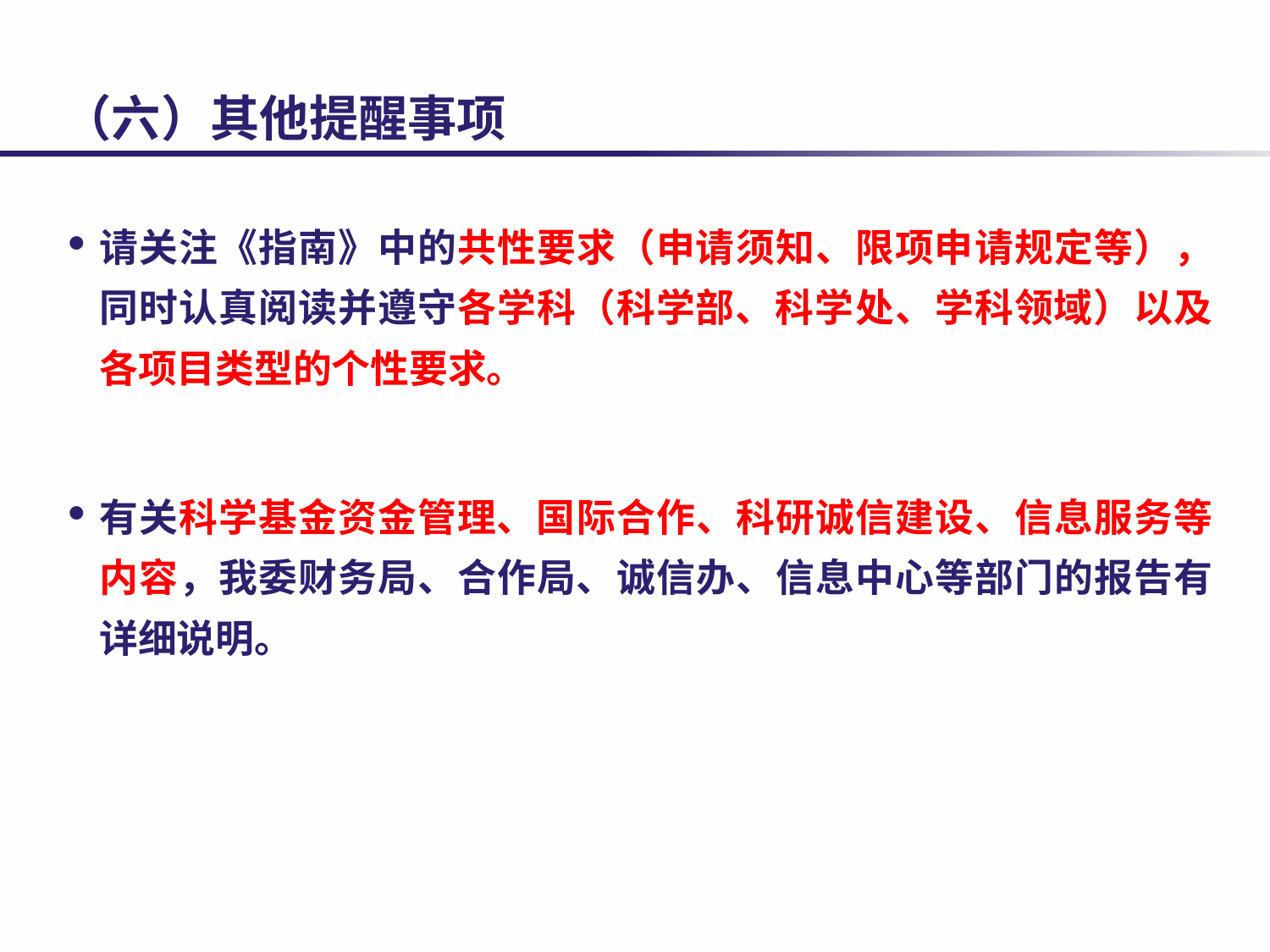

# （六）其他提醒事项
请关注《指南》中的共性要求（申请须知、限项申请规定等），同时认真阅读并遵守各学科（科学部、科学处、学科领域）以及各项目类型的个性要求。

有关科学基金资金管理、国际合作、科研诚信建设、信息服务等内容，我委财务局、合作局、诚信办、信息中心等部门的报告有详细说明。